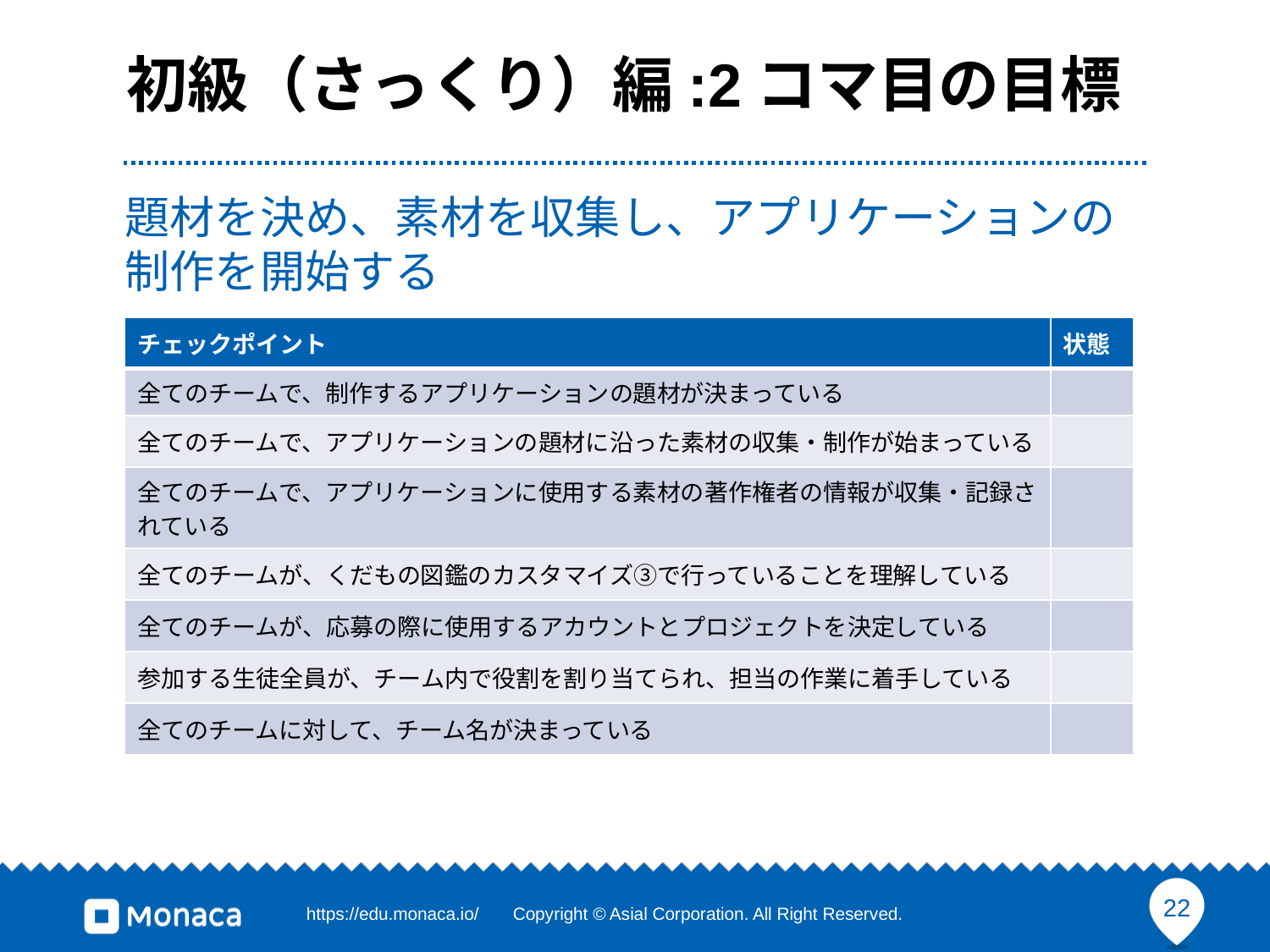

# 初級（さっくり）編:2コマ目の目標
題材を決め、素材を収集し、アプリケーションの制作を開始する
| チェックポイント | 状態 |
| --- | --- |
| 全てのチームで、制作するアプリケーションの題材が決まっている |  |
| 全てのチームで、アプリケーションの題材に沿った素材の収集・制作が始まっている |  |
| 全てのチームで、アプリケーションに使用する素材の著作権者の情報が収集・記録されている |  |
| 全てのチームが、くだもの図鑑のカスタマイズ③で行っていることを理解している |  |
| 全てのチームが、応募の際に使用するアカウントとプロジェクトを決定している |  |
| 参加する生徒全員が、チーム内で役割を割り当てられ、担当の作業に着手している |  |
| 全てのチームに対して、チーム名が決まっている |  |